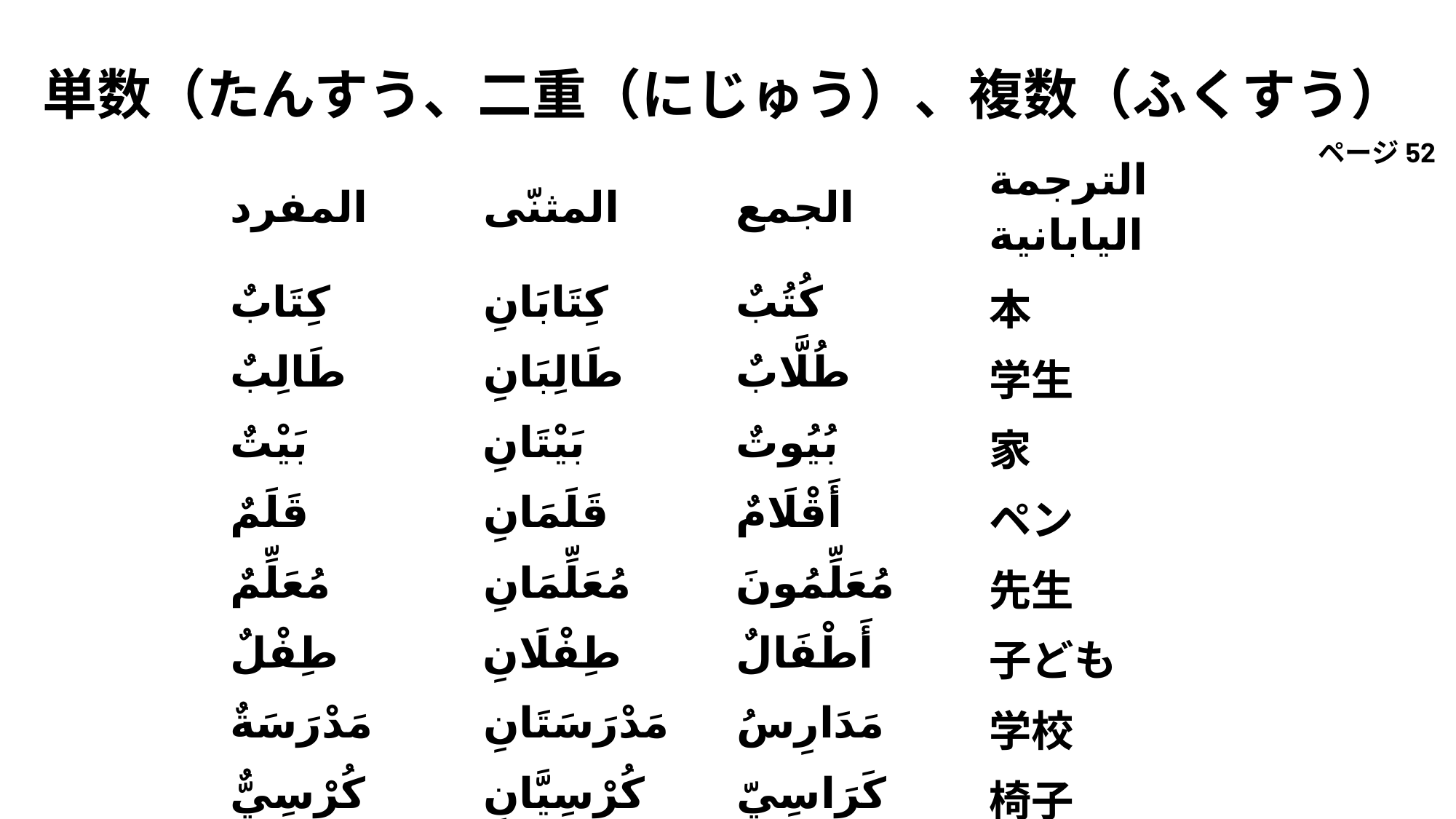

# 単数（たんすう、二重（にじゅう）、複数（ふくすう）
ページ52
| المفرد | المثنّى | الجمع | الترجمة اليابانية |
| --- | --- | --- | --- |
| كِتَابٌ | كِتَابَانِ | كُتُبٌ | 本 |
| طَالِبٌ | طَالِبَانِ | طُلَّابٌ | 学生 |
| بَيْتٌ | بَيْتَانِ | بُيُوتٌ | 家 |
| قَلَمٌ | قَلَمَانِ | أَقْلَامٌ | ペン |
| مُعَلِّمٌ | مُعَلِّمَانِ | مُعَلِّمُونَ | 先生 |
| طِفْلٌ | طِفْلَانِ | أَطْفَالٌ | 子ども |
| مَدْرَسَةٌ | مَدْرَسَتَانِ | مَدَارِسُ | 学校 |
| كُرْسِيٌّ | كُرْسِيَّانِ | كَرَاسِيّ | 椅子 |
| يَوْمٌ | يَوْمَانِ | أَيَّامٌ | 日 |
| صَدِيقٌ | صَدِيقَانِ | أَصْدِقَاءُ | 友だち |